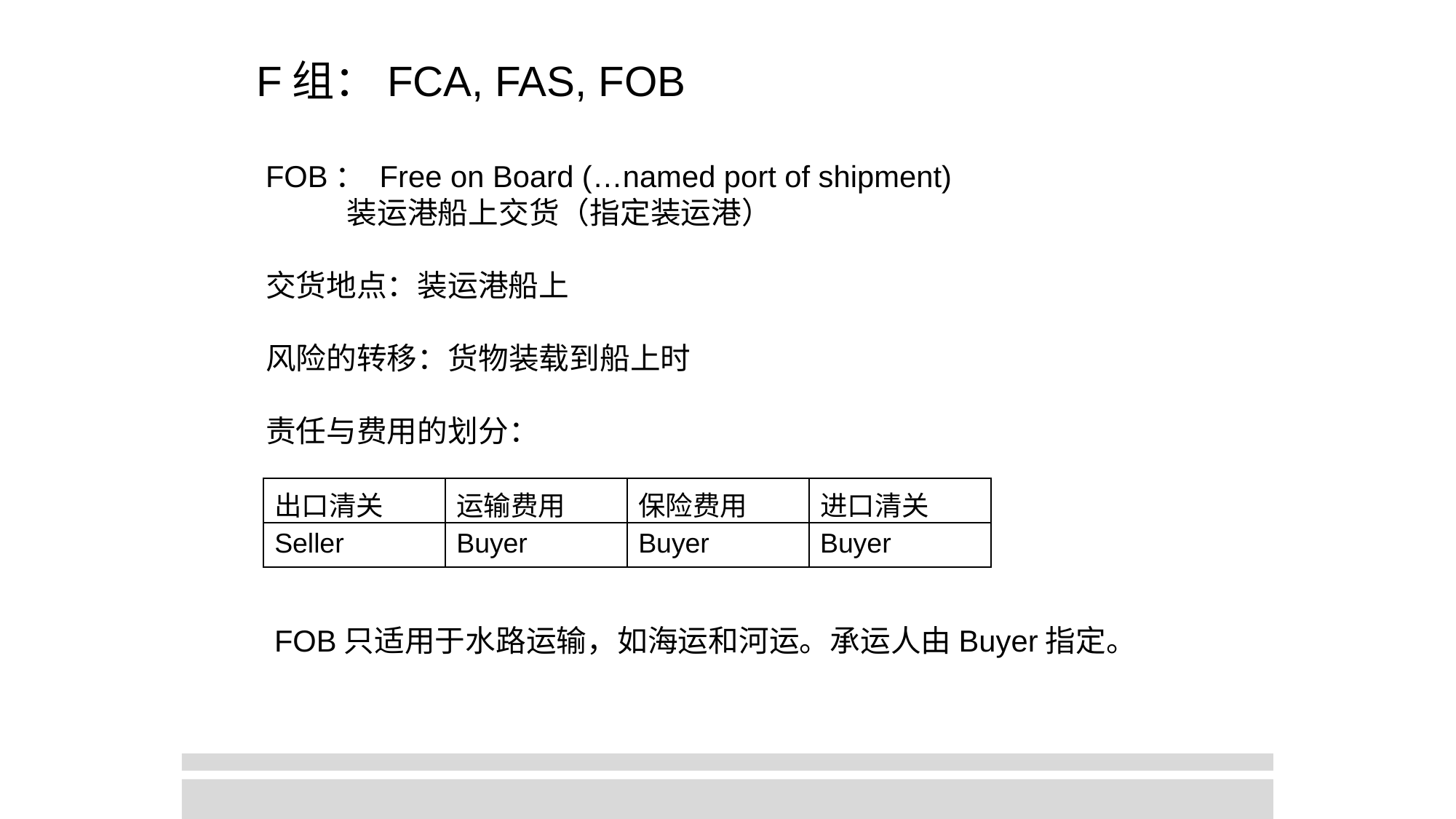

F组：FCA, FAS, FOB
FOB： Free on Board (…named port of shipment)
           装运港船上交货（指定装运港）

交货地点：装运港船上

风险的转移：货物装载到船上时

责任与费用的划分：

| 出口清关 | 运输费用 | 保险费用 | 进口清关 |
| --- | --- | --- | --- |
| Seller | Buyer | Buyer | Buyer |
FOB只适用于水路运输，如海运和河运。承运人由Buyer指定。